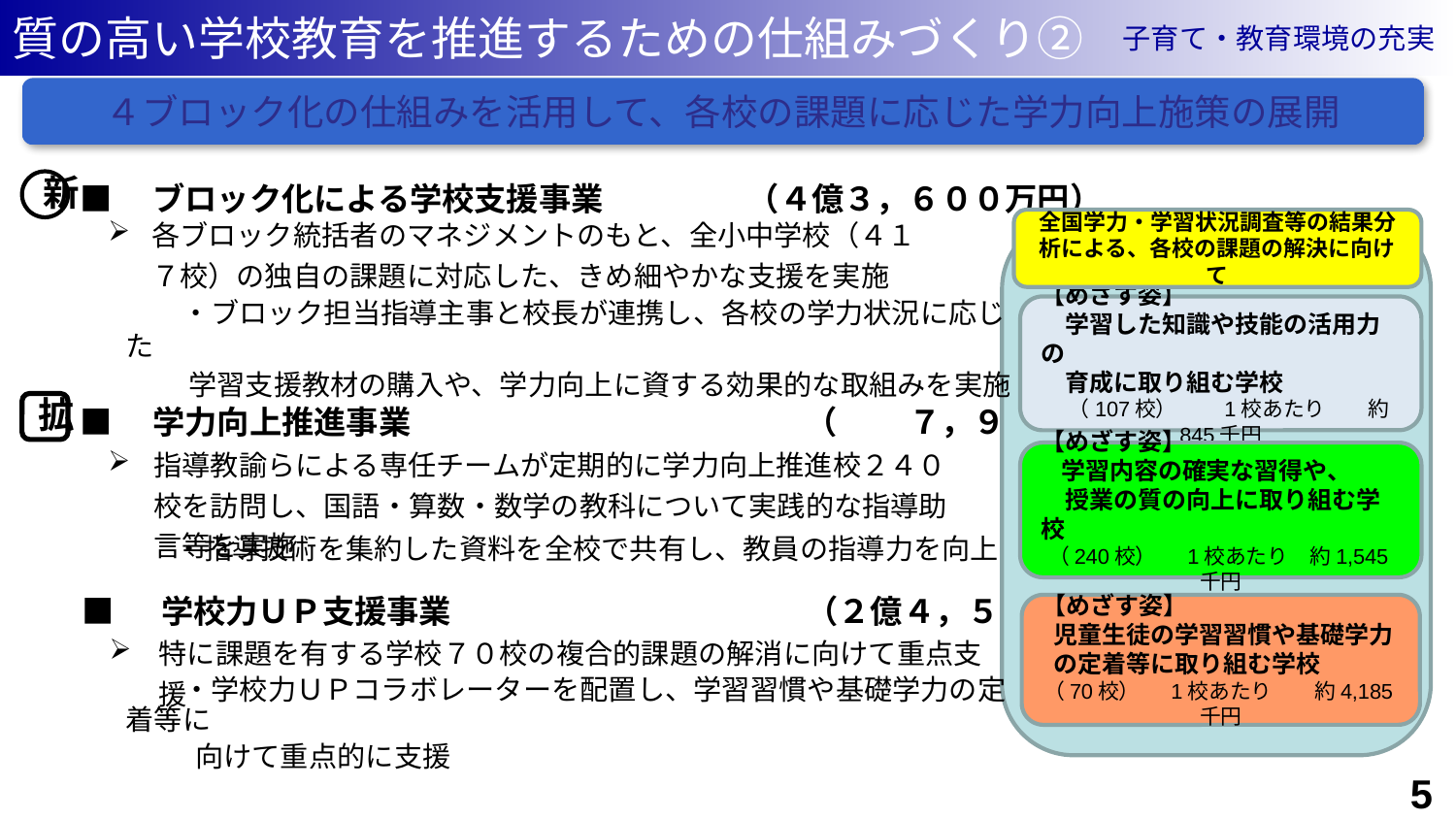

子育て・教育環境の充実
質の高い学校教育を推進するための仕組みづくり②
４ブロック化の仕組みを活用して、各校の課題に応じた学力向上施策の展開
■　ブロック化による学校支援事業　　　　  （４億３，６００万円）
新
各ブロック統括者のマネジメントのもと、全小中学校（４１７校）の独自の課題に対応した、きめ細やかな支援を実施

全国学力・学習状況調査等の結果分析による、各校の課題の解決に向けて

　　・ブロック担当指導主事と校長が連携し、各校の学力状況に応じた
　　 学習支援教材の購入や、学力向上に資する効果的な取組みを実施
【めざす姿】
　学習した知識や技能の活用力の
　育成に取り組む学校
　（107校）　　1校あたり　　約845千円
■　学力向上推進事業　　　　　　　　　　　　 （　 　７，９００万円）
拡
指導教諭らによる専任チームが定期的に学力向上推進校２４０校を訪問し、国語・算数・数学の教科について実践的な指導助言等を実施
【めざす姿】
　学習内容の確実な習得や、
　授業の質の向上に取り組む学校
（240校）　 1校あたり　約1,545千円
　　   ・指導技術を集約した資料を全校で共有し、教員の指導力を向上
■ 　学校力ＵＰ支援事業　　　　　　　　　　　（２億４，５００万円）
【めざす姿】
 児童生徒の学習習慣や基礎学力
 の定着等に取り組む学校
（70校）　 1校あたり　　約4,185千円
特に課題を有する学校７０校の複合的課題の解消に向けて重点支援
　　・学校力ＵＰコラボレーターを配置し、学習習慣や基礎学力の定着等に
　　  向けて重点的に支援
5